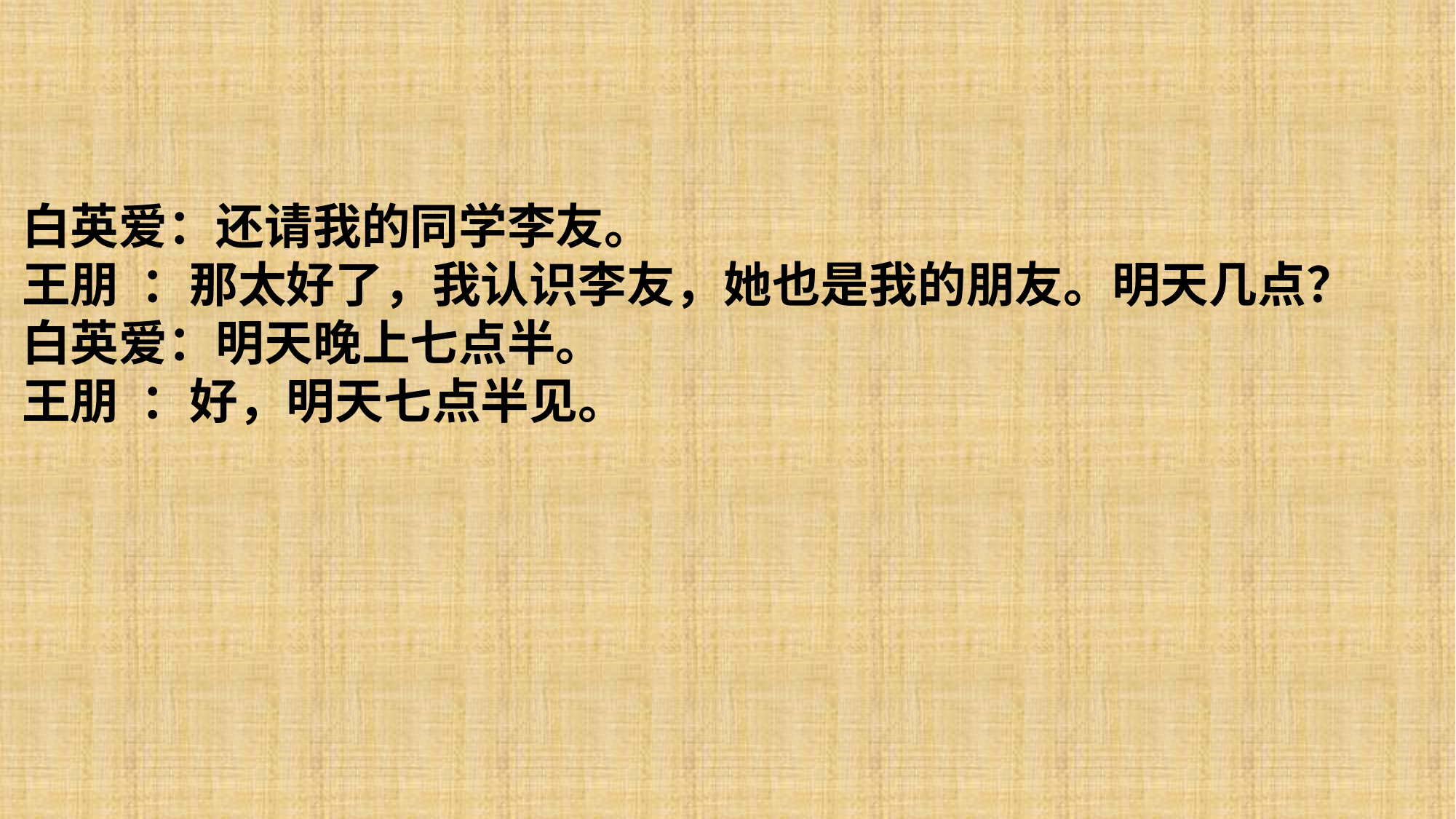

白英爱：还请我的同学李友。
王朋  ：那太好了，我认识李友，她也是我的朋友。明天几点？
白英爱：明天晚上七点半。
王朋  ：好，明天七点半见。